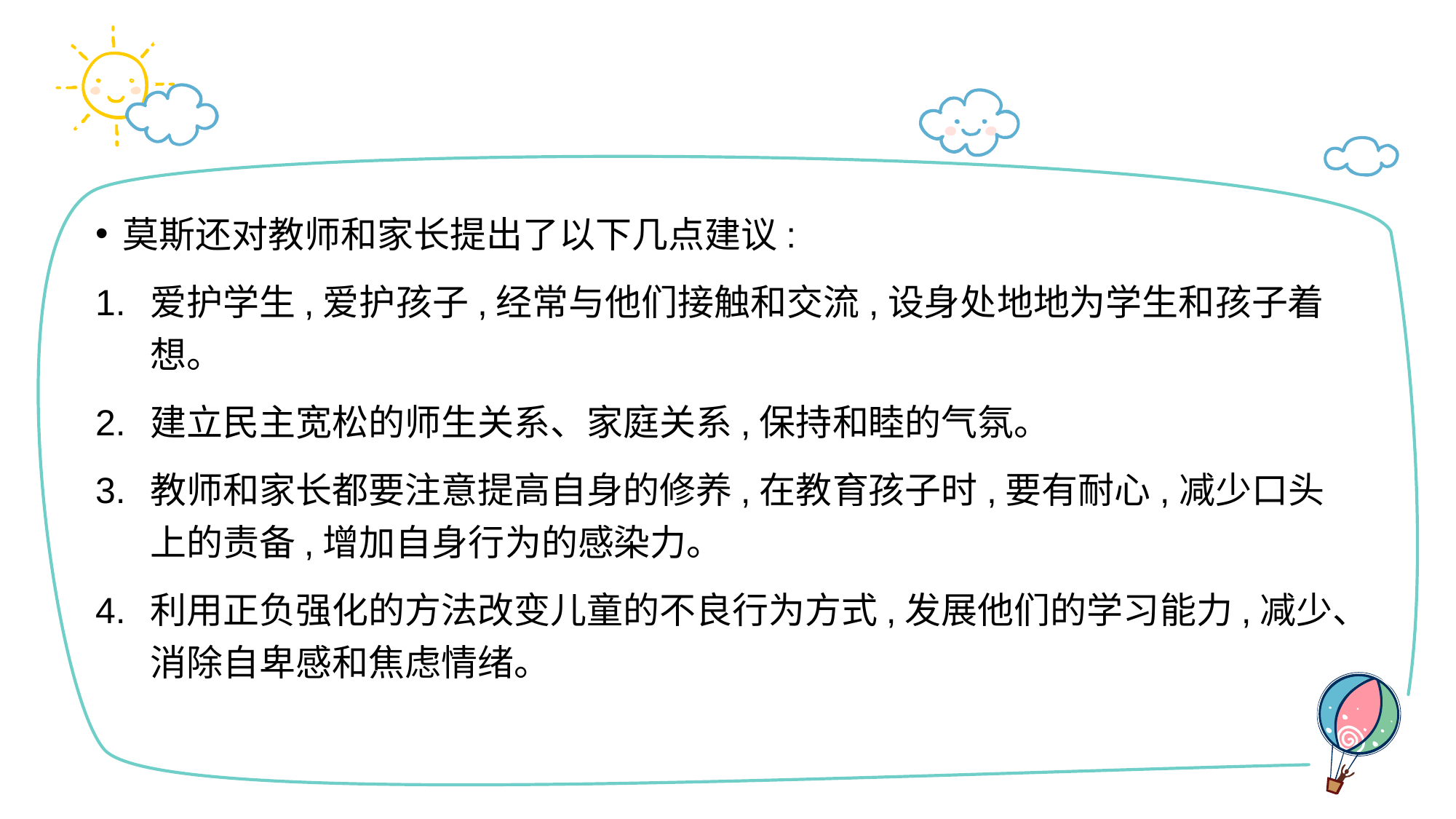

#
莫斯还对教师和家长提出了以下几点建议:
爱护学生,爱护孩子,经常与他们接触和交流,设身处地地为学生和孩子着想。
建立民主宽松的师生关系、家庭关系,保持和睦的气氛。
教师和家长都要注意提高自身的修养,在教育孩子时,要有耐心,减少口头上的责备,增加自身行为的感染力。
利用正负强化的方法改变儿童的不良行为方式,发展他们的学习能力,减少、消除自卑感和焦虑情绪。